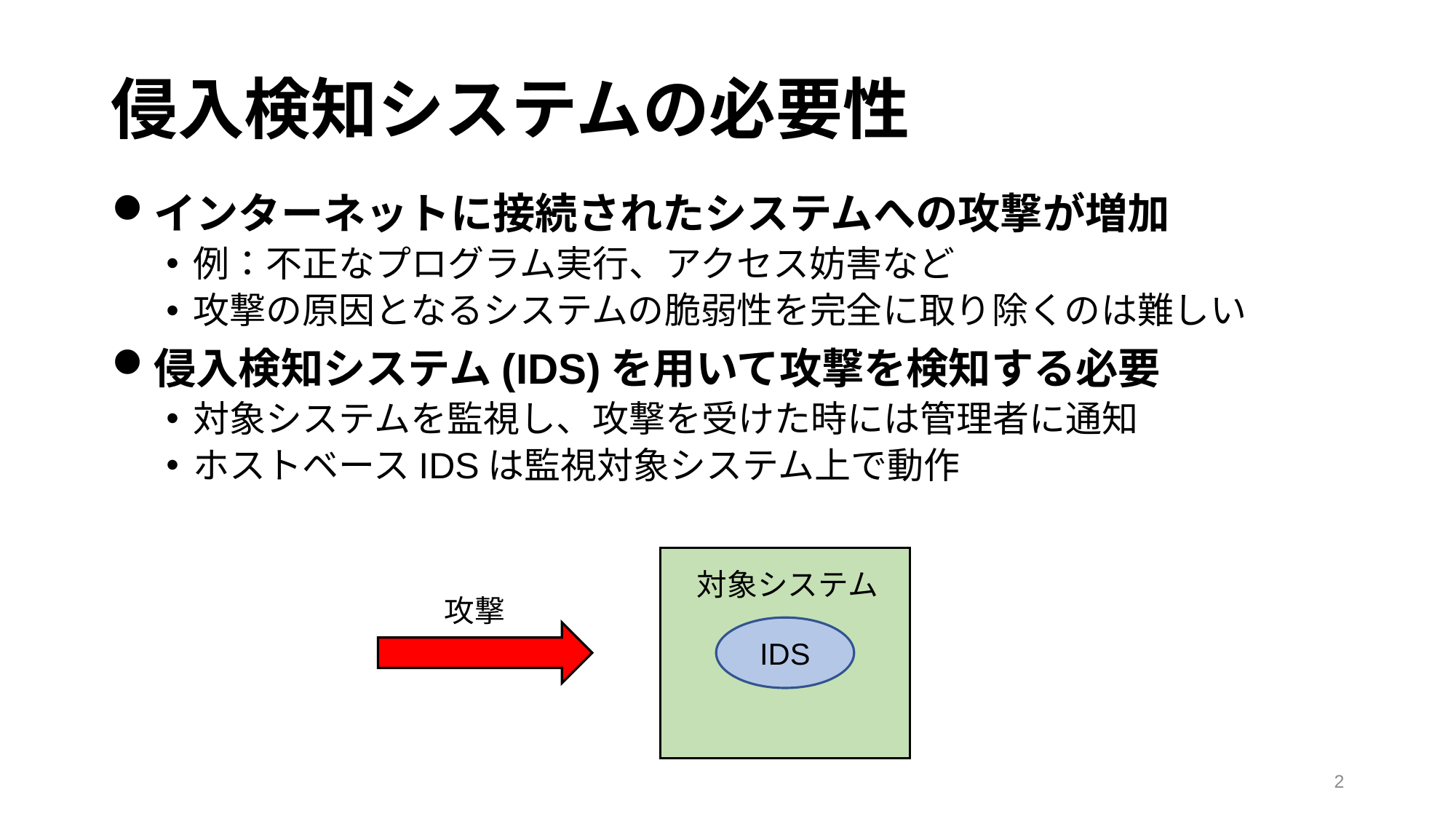

# 侵入検知システムの必要性
インターネットに接続されたシステムへの攻撃が増加
例：不正なプログラム実行、アクセス妨害など
攻撃の原因となるシステムの脆弱性を完全に取り除くのは難しい
侵入検知システム(IDS)を用いて攻撃を検知する必要
対象システムを監視し、攻撃を受けた時には管理者に通知
ホストベースIDSは監視対象システム上で動作

対象システム
攻撃
IDS

2